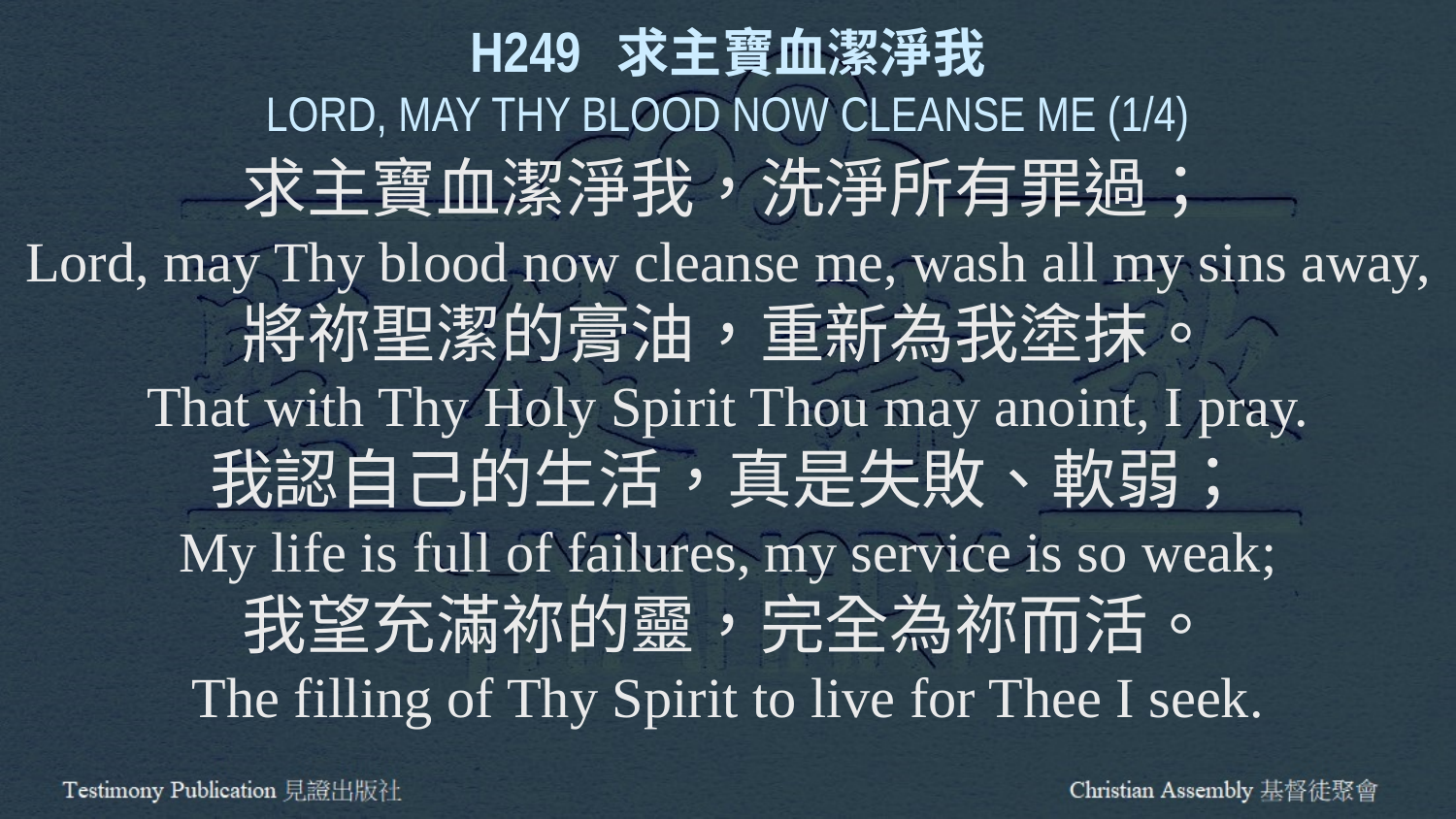

H249  求主寶血潔淨我
LORD, MAY THY BLOOD NOW CLEANSE ME (1/4)
求主寶血潔淨我，洗淨所有罪過；
Lord, may Thy blood now cleanse me, wash all my sins away,
將祢聖潔的膏油，重新為我塗抹。
That with Thy Holy Spirit Thou may anoint, I pray.
我認自己的生活，真是失敗、軟弱；
My life is full of failures, my service is so weak;
我望充滿祢的靈，完全為祢而活。
The filling of Thy Spirit to live for Thee I seek.